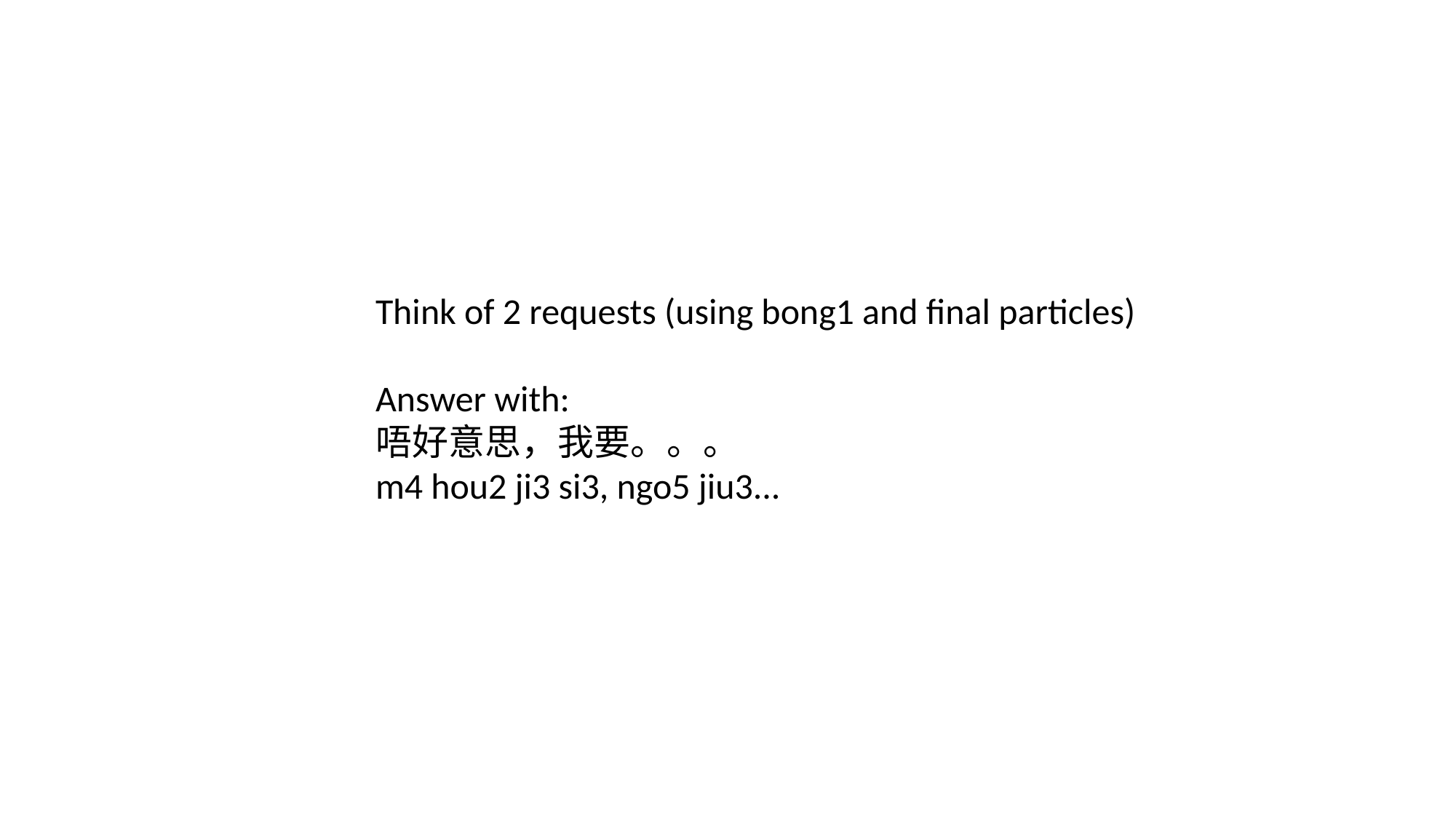

Think of 2 requests (using bong1 and final particles)

Answer with:
唔好意思，我要。。。
m4 hou2 ji3 si3, ngo5 jiu3...